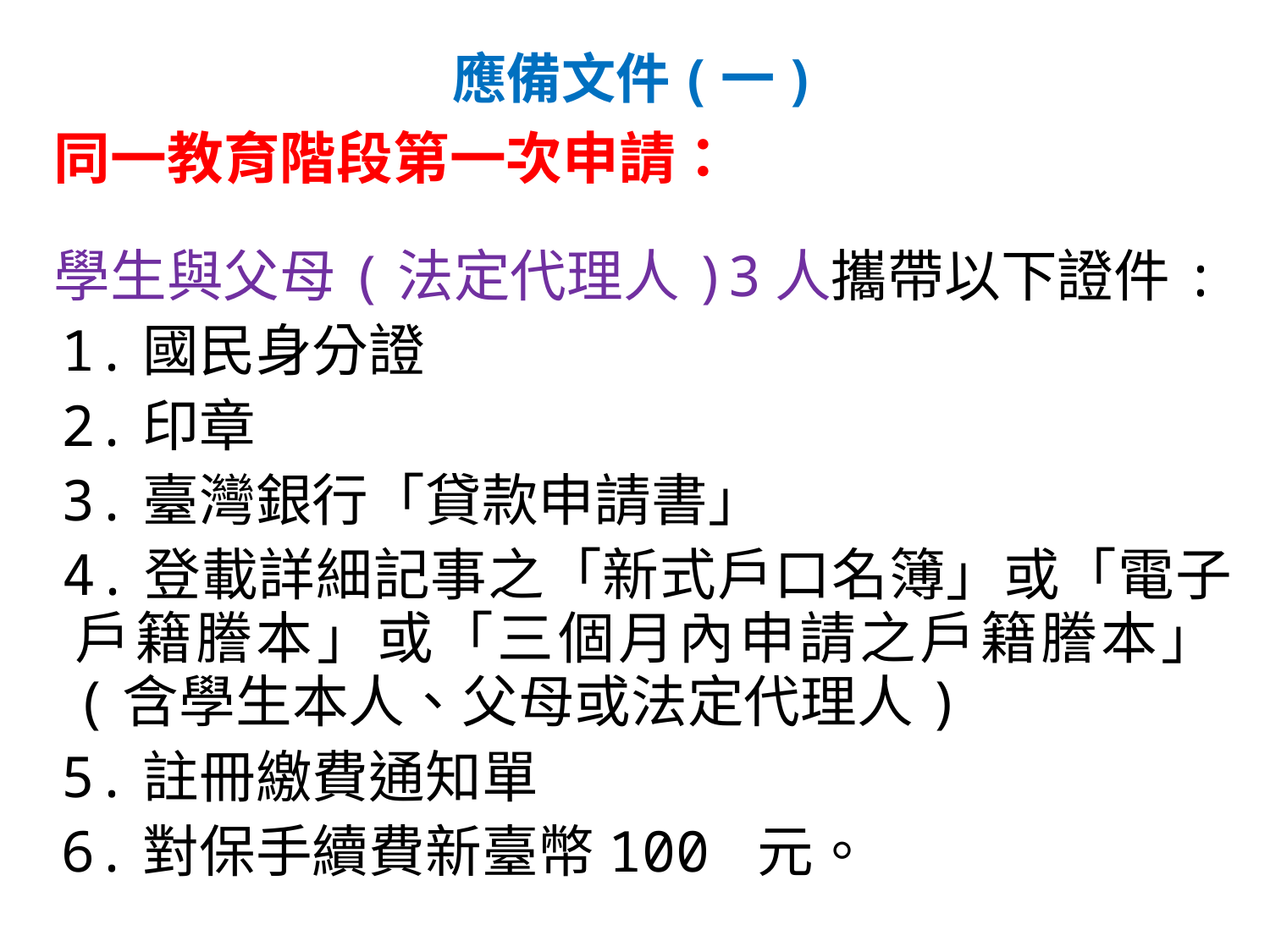

# 應備文件(一)
 同一教育階段第一次申請：

 學生與父母(法定代理人)3人攜帶以下證件:
 1.國民身分證
 2.印章
 3.臺灣銀行「貸款申請書」
 4.登載詳細記事之「新式戶口名簿」或「電子戶籍謄本」或「三個月內申請之戶籍謄本」(含學生本人、父母或法定代理人)
 5.註冊繳費通知單
 6.對保手續費新臺幣100 元。